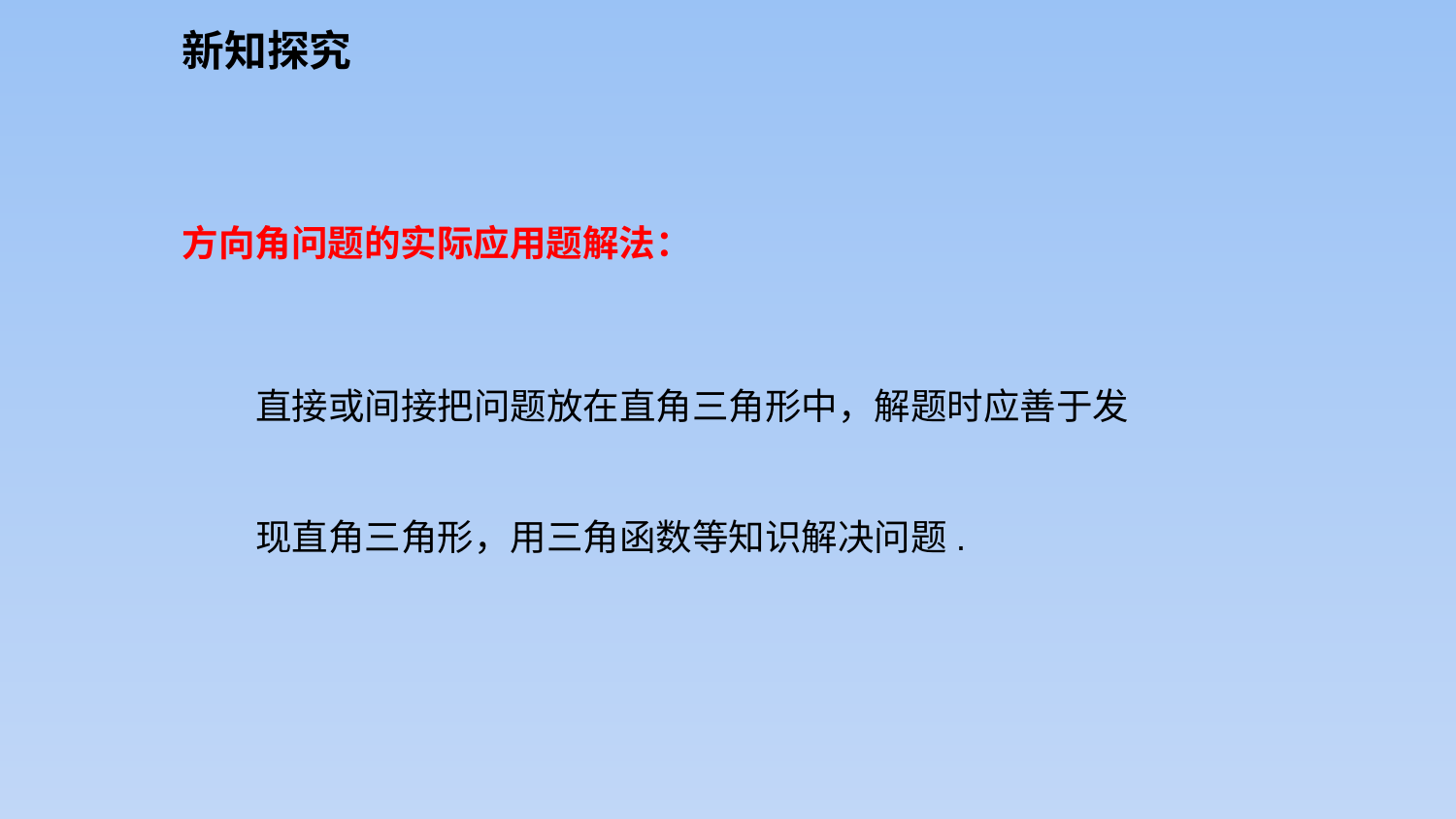

新知探究
方向角问题的实际应用题解法：
直接或间接把问题放在直角三角形中，解题时应善于发

现直角三角形，用三角函数等知识解决问题.